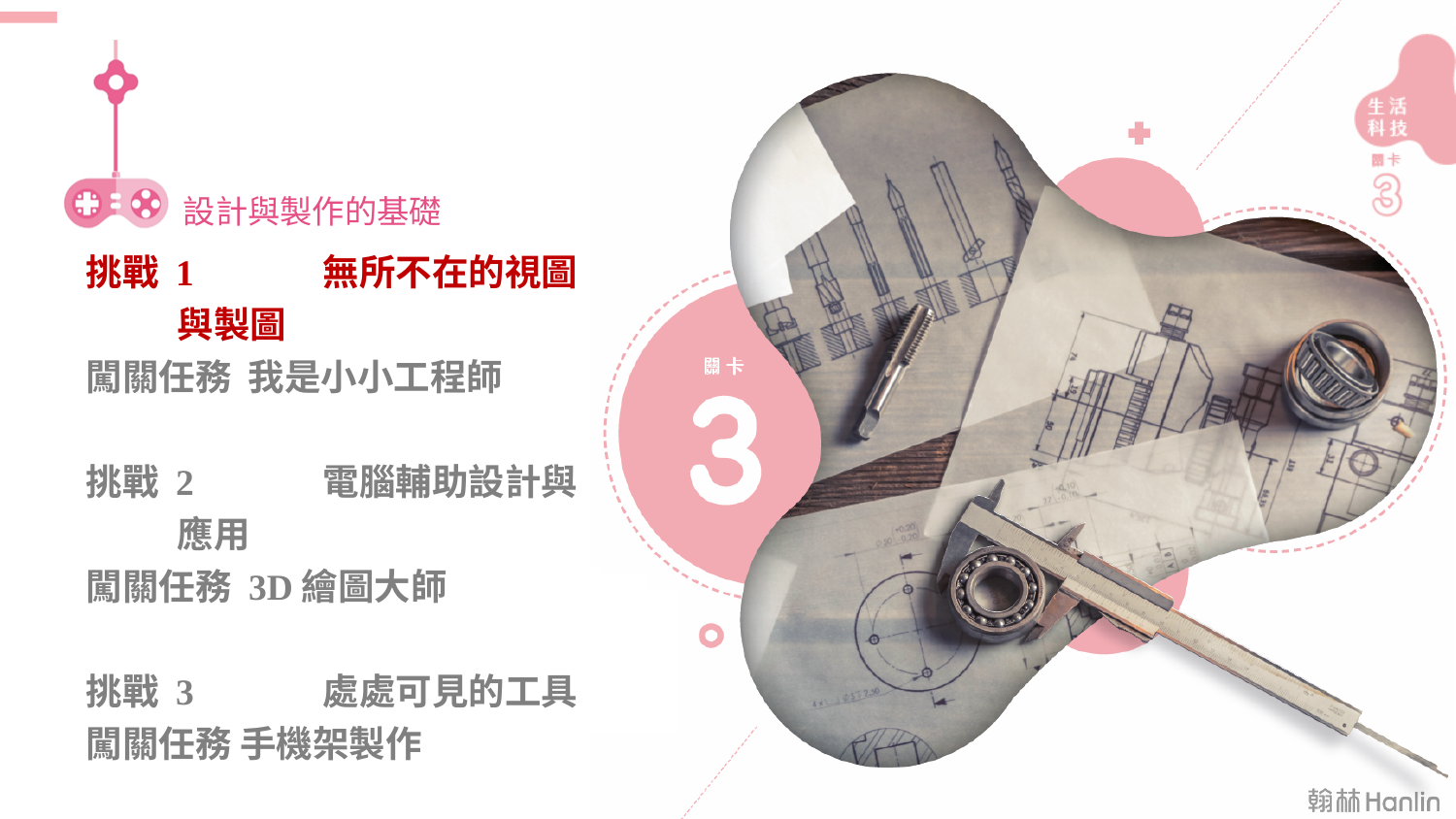

挑戰 1	無所不在的視圖與製圖
闖關任務  我是小小工程師

挑戰 2	電腦輔助設計與應用
闖關任務 3D繪圖大師

挑戰 3	處處可見的工具
闖關任務 手機架製作